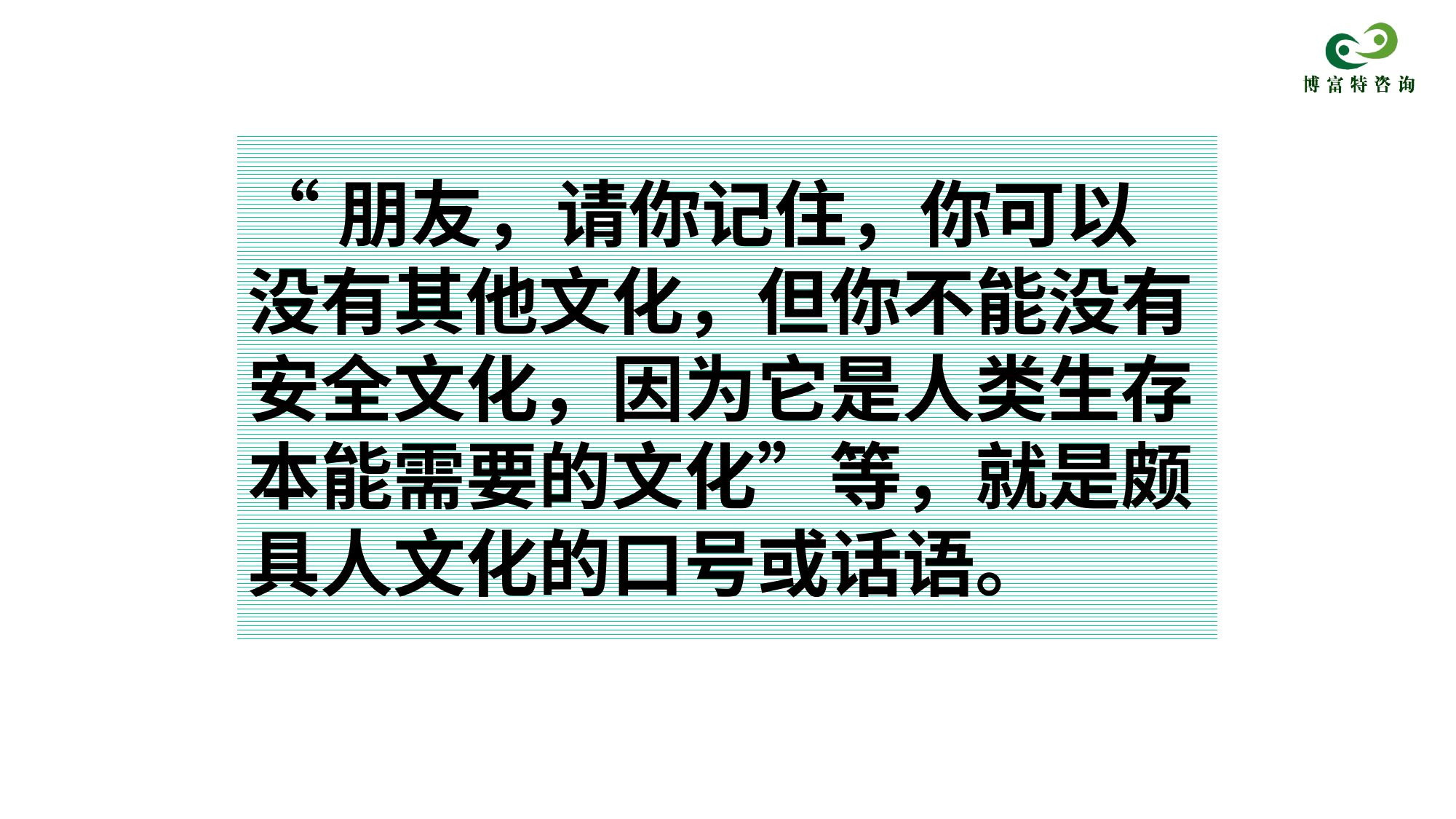

“朋友，请你记住，你可以没有其他文化，但你不能没有安全文化，因为它是人类生存本能需要的文化”等，就是颇具人文化的口号或话语。
45